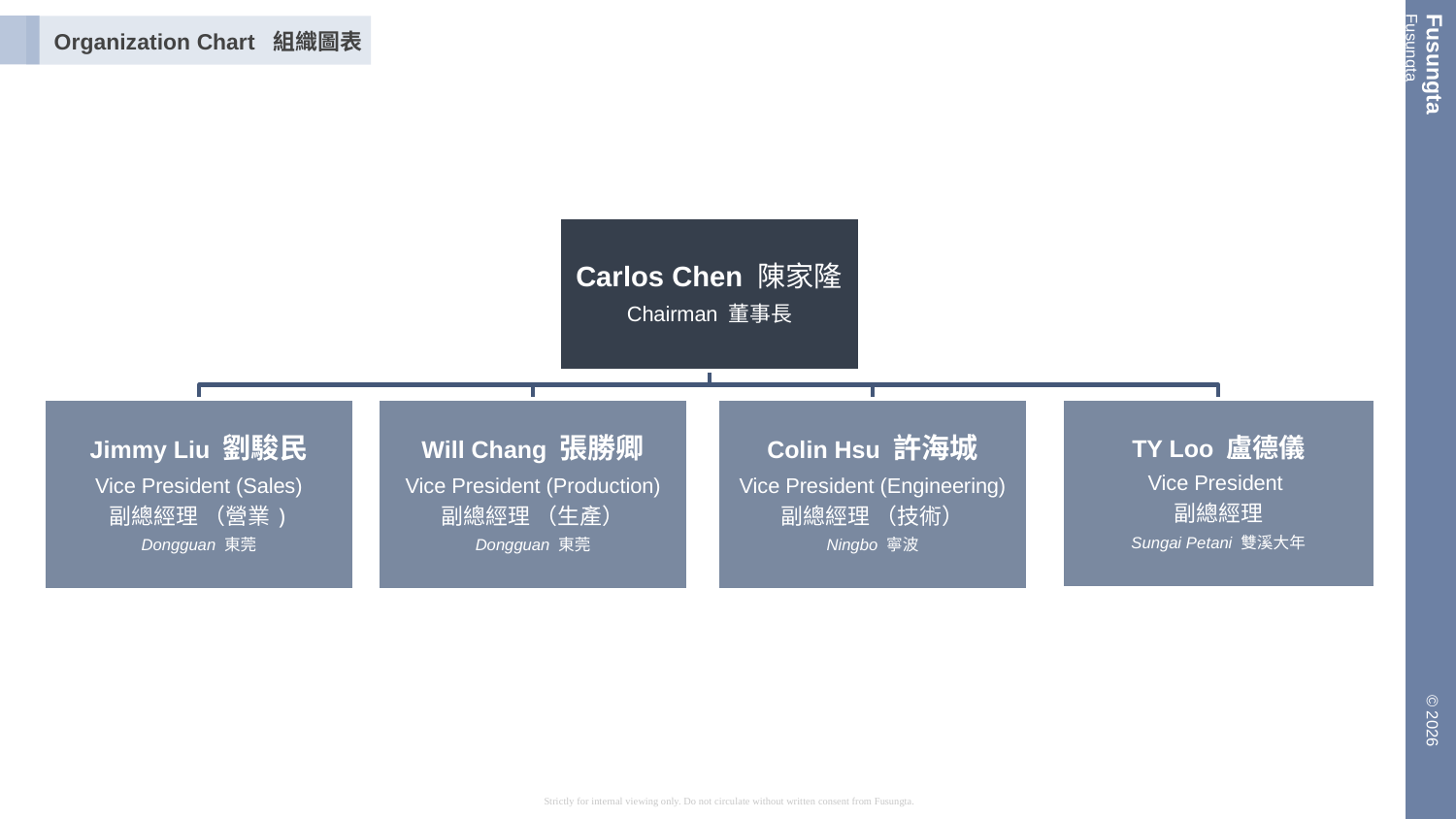

Fusungta                                                                                            © 2026  Fusungta
Strictly for internal viewing only. Do not circulate without written consent from Fusungta.
Organization Chart  組織圖表

Carlos Chen 陳家隆
Chairman 董事長
Jimmy Liu 劉駿民
Vice President (Sales)
副總經理 （營業)
Dongguan 東莞
Colin Hsu 許海城
Vice President (Engineering)
副總經理 （技術）
Ningbo 寧波
Will Chang 張勝卿
Vice President (Production)
副總經理 （生產）
Dongguan 東莞
TY Loo 盧德儀
Vice President
副總經理
Sungai Petani 雙溪大年